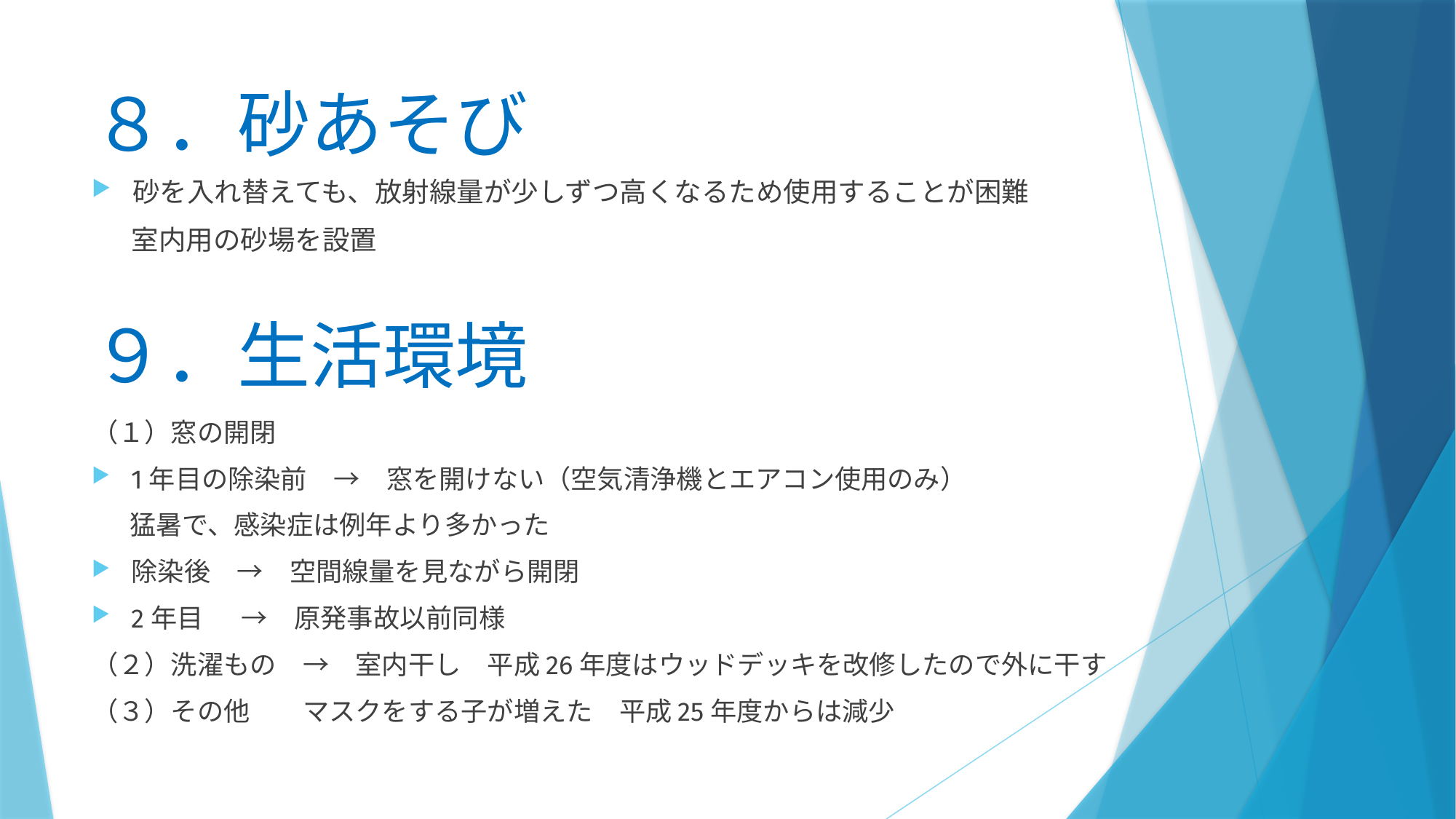

# ８．砂あそび
砂を入れ替えても、放射線量が少しずつ高くなるため使用することが困難
　  室内用の砂場を設置
９．生活環境
（１）窓の開閉
1年目の除染前　→　窓を開けない（空気清浄機とエアコン使用のみ）
　  猛暑で、感染症は例年より多かった
除染後　→　空間線量を見ながら開閉
2年目　  →　原発事故以前同様
（２）洗濯もの　→　室内干し　平成26年度はウッドデッキを改修したので外に干す
（３）その他　　マスクをする子が増えた　平成25年度からは減少